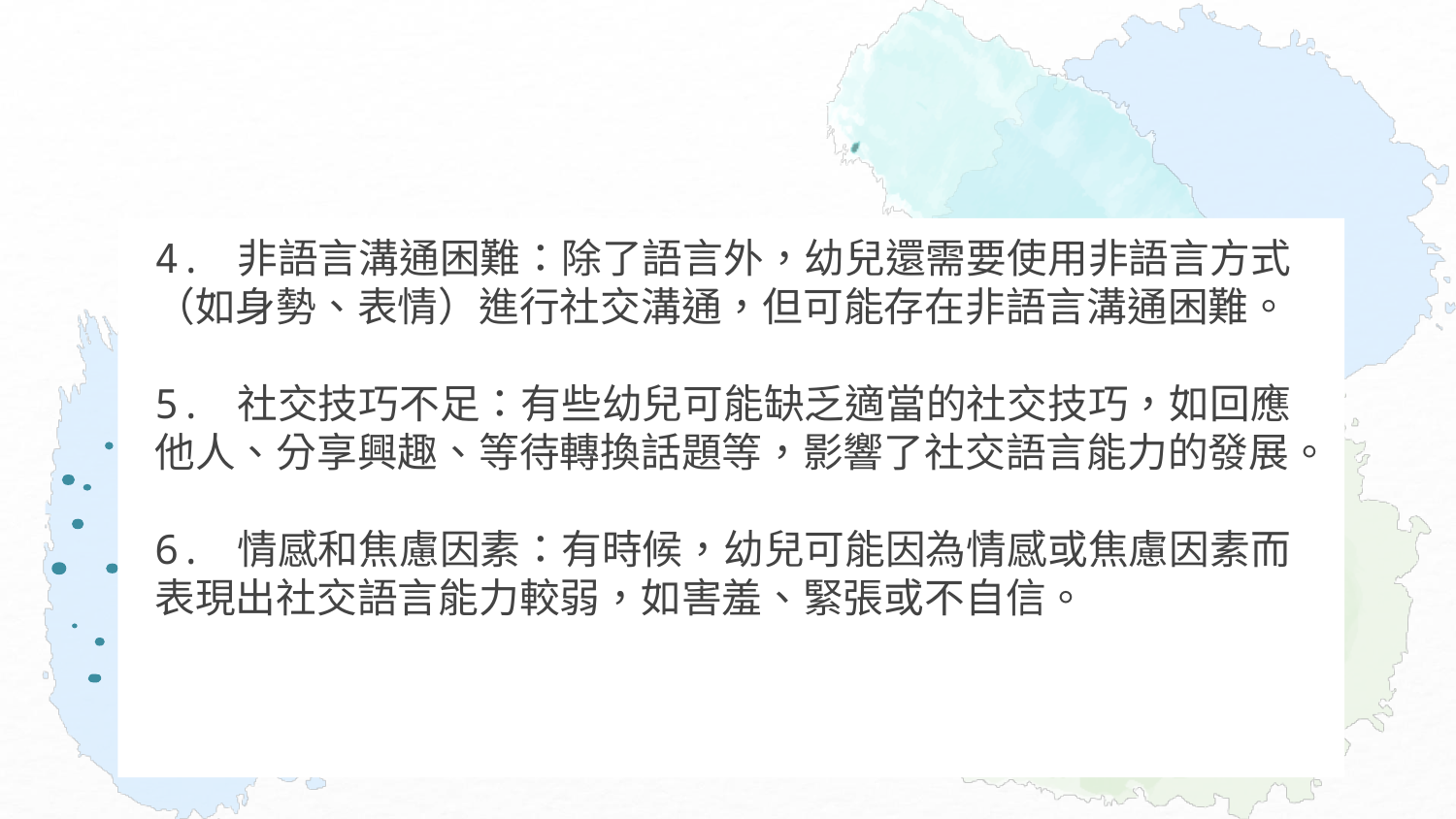

#
4. 非語言溝通困難：除了語言外，幼兒還需要使用非語言方式（如身勢、表情）進行社交溝通，但可能存在非語言溝通困難。

5. 社交技巧不足：有些幼兒可能缺乏適當的社交技巧，如回應他人、分享興趣、等待轉換話題等，影響了社交語言能力的發展。

6. 情感和焦慮因素：有時候，幼兒可能因為情感或焦慮因素而表現出社交語言能力較弱，如害羞、緊張或不自信。